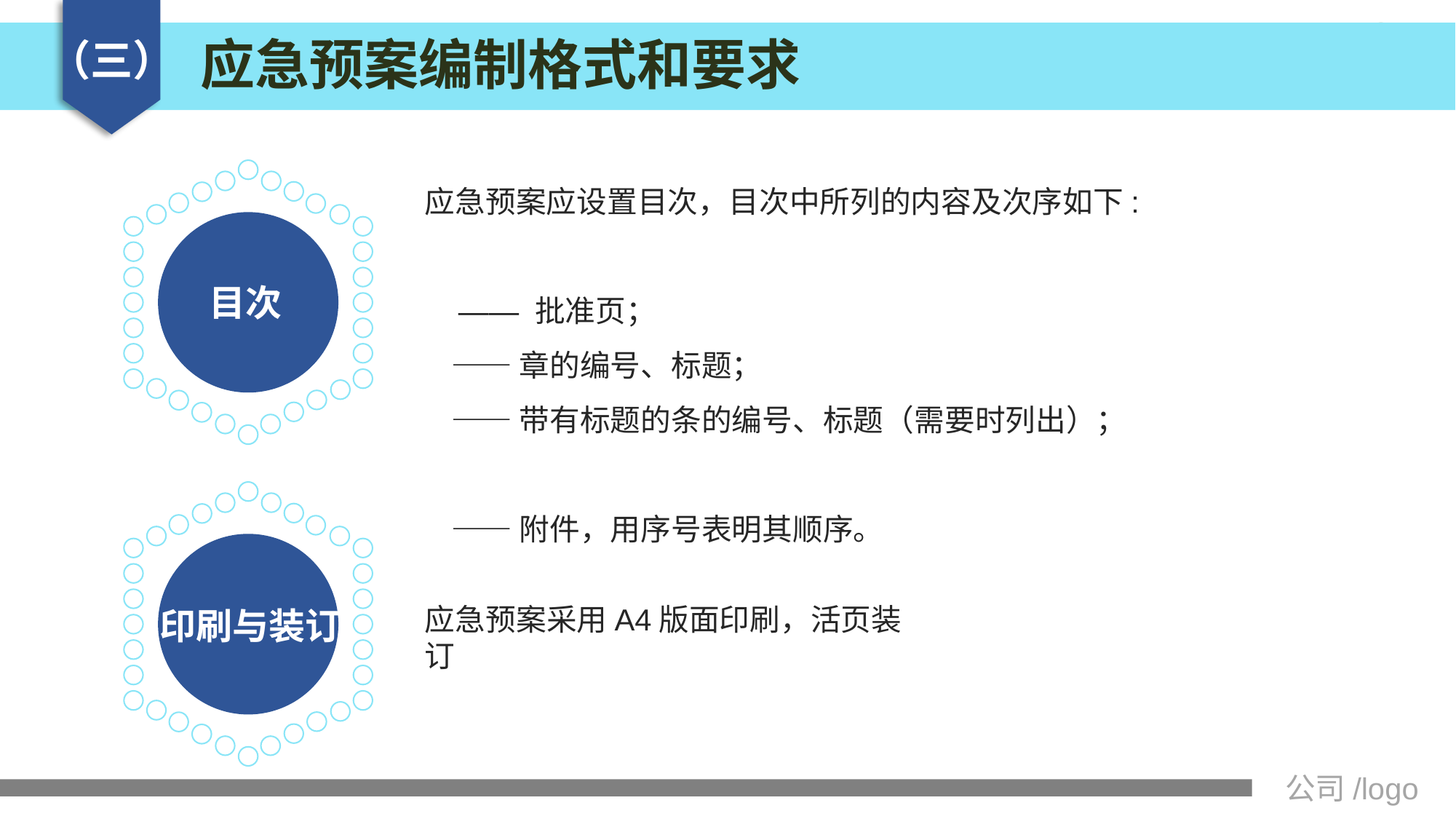

应急预案编制格式和要求
（三）
应急预案应设置目次，目次中所列的内容及次序如下:
    —— 批准页；
    —— 章的编号、标题；
    —— 带有标题的条的编号、标题（需要时列出）；
    —— 附件，用序号表明其顺序。

目次

应急预案采用A4版面印刷，活页装订
印刷与装订
公司/logo